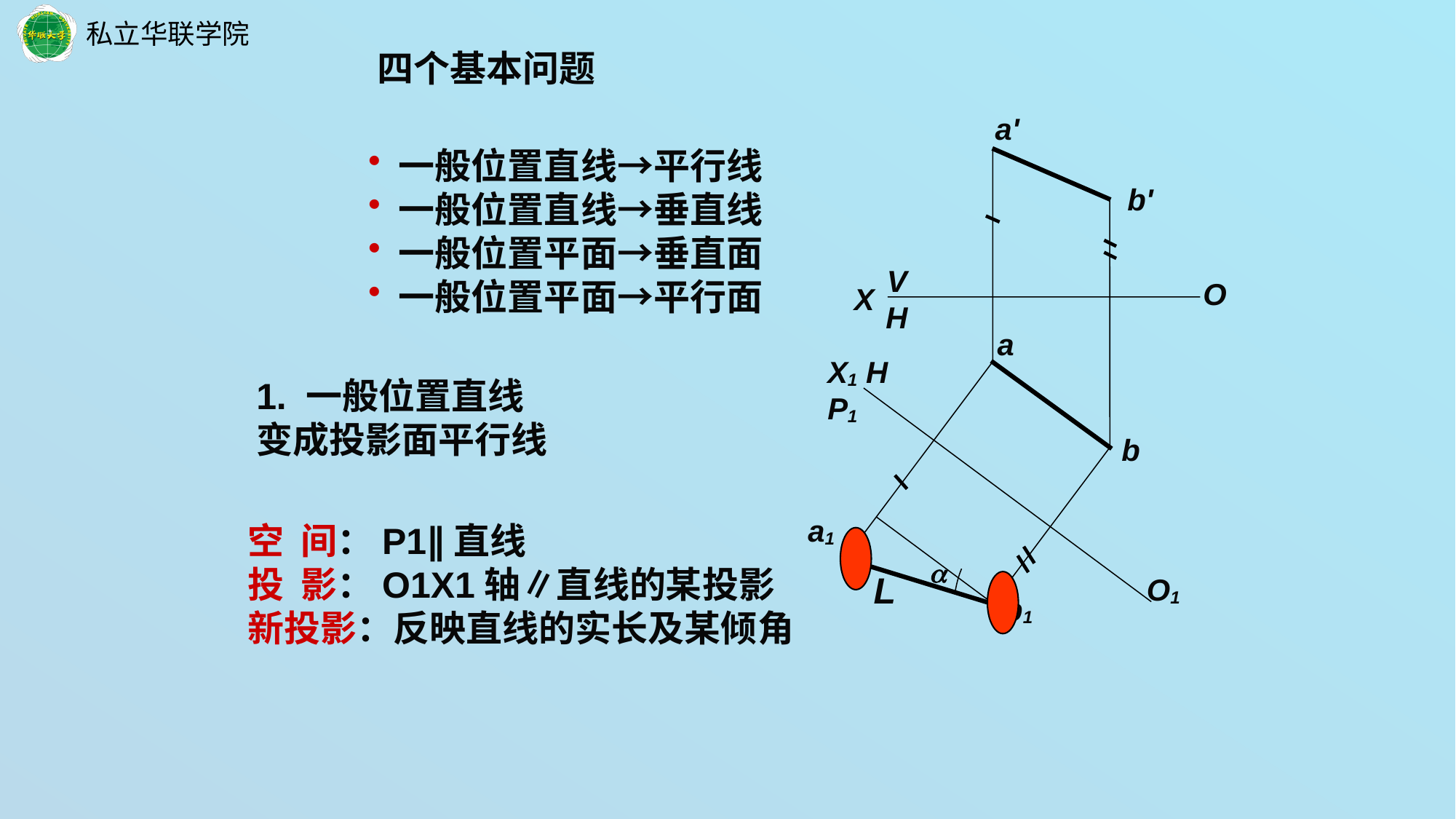

四个基本问题
a'
 一般位置直线→平行线
 一般位置直线→垂直线
 一般位置平面→垂直面
 一般位置平面→平行面

b'

V
H
O
 X

a
X1 H
P1

1. 一般位置直线
变成投影面平行线

b

a1
空  间：P1∥直线
投  影：O1X1轴∥直线的某投影
新投影：反映直线的实长及某倾角

α

L
O1

b1